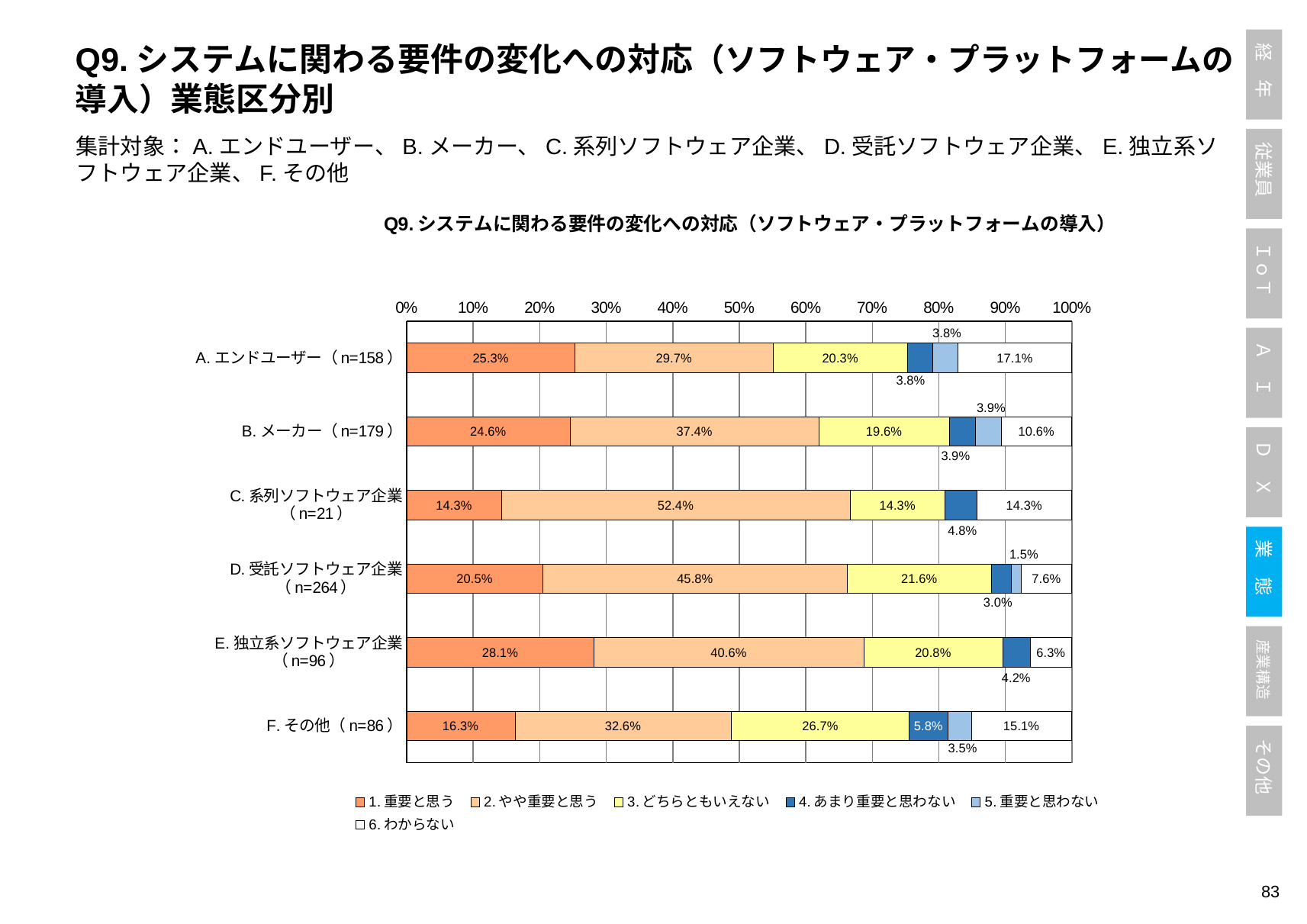

Q9.システムに関わる要件の変化への対応（ソフトウェア・プラットフォームの導入）業態区分別

集計対象：A.エンドユーザー、B.メーカー、C.系列ソフトウェア企業、D.受託ソフトウェア企業、E.独立系ソフトウェア企業、F.その他

### Chart: Q9.システムに関わる要件の変化への対応（ソフトウェア・プラットフォームの導入）

| Category | 1.重要と思う | 2.やや重要と思う | 3.どちらともいえない | 4.あまり重要と思わない | 5.重要と思わない | 6.わからない |
|---|---|---|---|---|---|---|
| A.エンドユーザー（n=158） | 0.25316455696202533 | 0.2974683544303797 | 0.20253164556962025 | 0.0379746835443038 | 0.0379746835443038 | 0.17088607594936708 |
| B.メーカー（n=179） | 0.24581005586592178 | 0.3743016759776536 | 0.19553072625698323 | 0.03910614525139665 | 0.03910614525139665 | 0.10614525139664804 |
| C.系列ソフトウェア企業（n=21） | 0.14285714285714285 | 0.5238095238095238 | 0.14285714285714285 | 0.047619047619047616 | 0.0 | 0.14285714285714285 |
| D.受託ソフトウェア企業（n=264） | 0.20454545454545456 | 0.4583333333333333 | 0.2159090909090909 | 0.030303030303030304 | 0.015151515151515152 | 0.07575757575757576 |
| E.独立系ソフトウェア企業（n=96） | 0.28125 | 0.40625 | 0.20833333333333334 | 0.041666666666666664 | 0.0 | 0.0625 |
| F.その他（n=86） | 0.16279069767441862 | 0.32558139534883723 | 0.26744186046511625 | 0.05813953488372093 | 0.03488372093023256 | 0.1511627906976744 |
83